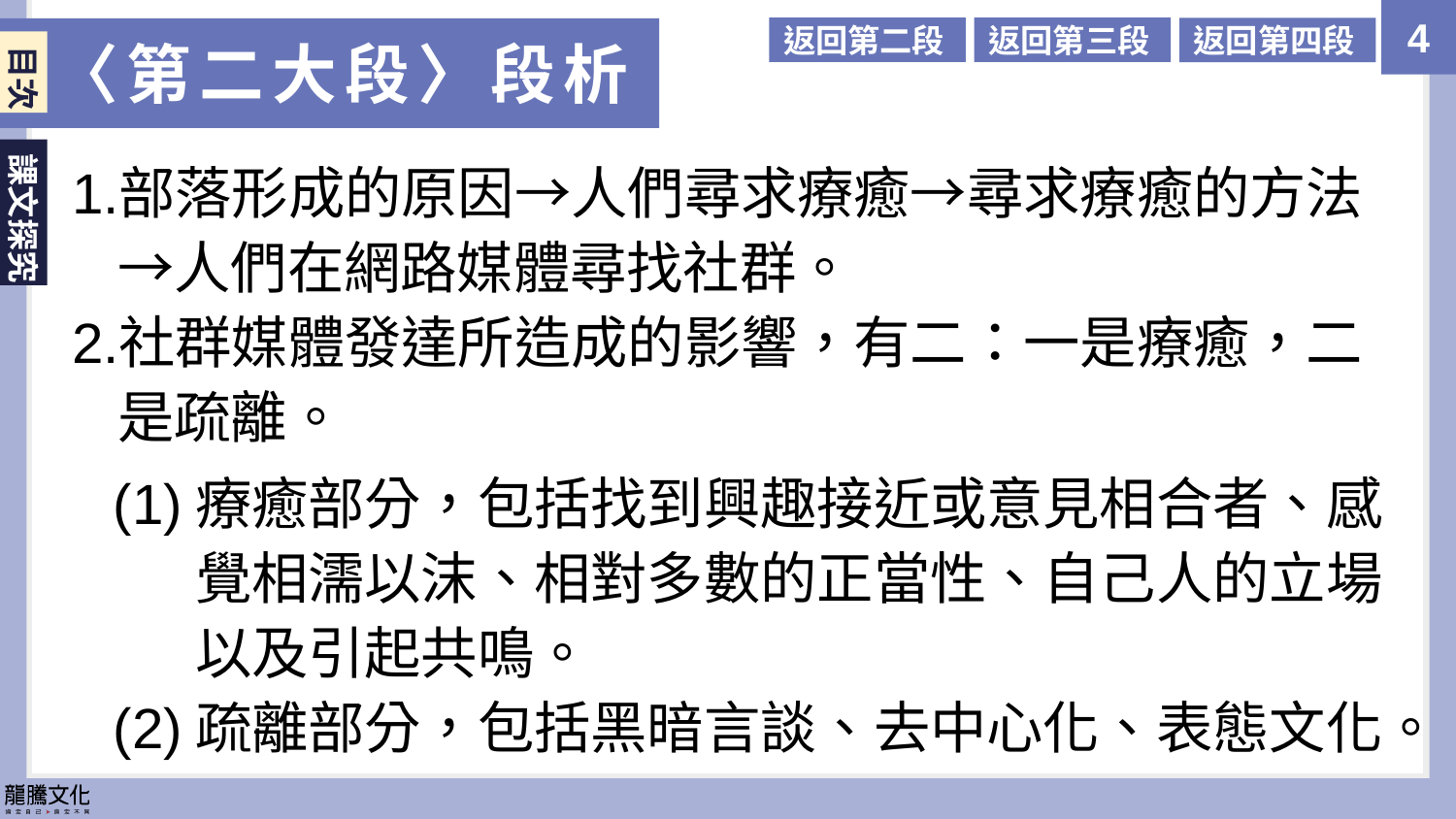

返回第二段
返回第三段
返回第四段

〈第二大段〉段析
目次
部落形成的原因→人們尋求療癒→尋求療癒的方法→人們在網路媒體尋找社群。
社群媒體發達所造成的影響，有二：一是療癒，二是疏離。
療癒部分，包括找到興趣接近或意見相合者、感覺相濡以沫、相對多數的正當性、自己人的立場以及引起共鳴。
疏離部分，包括黑暗言談、去中心化、表態文化。